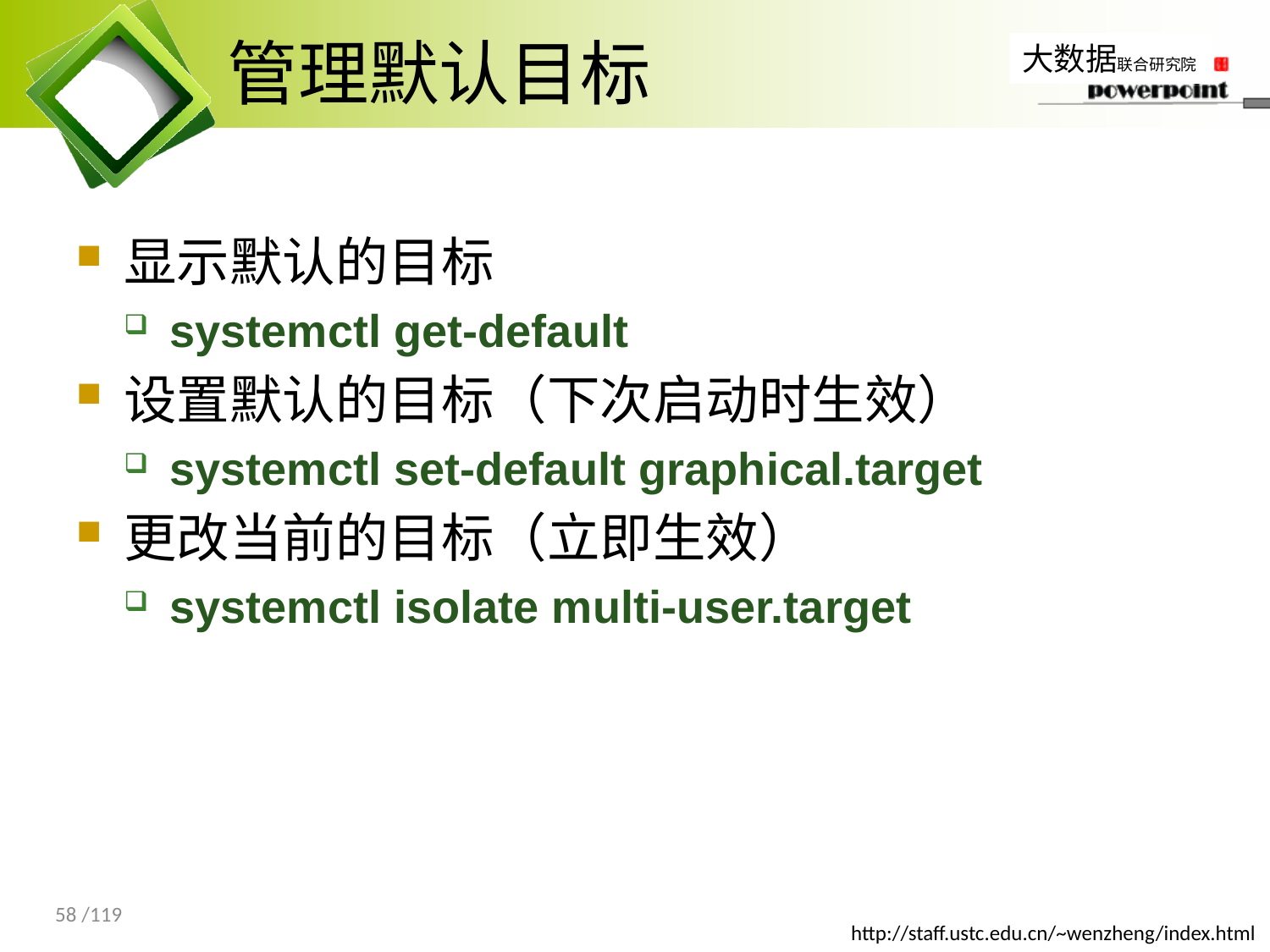

# 管理默认目标

显示默认的目标
systemctl get-default
设置默认的目标（下次启动时生效）
systemctl set-default graphical.target
更改当前的目标（立即生效）
systemctl isolate multi-user.target
58